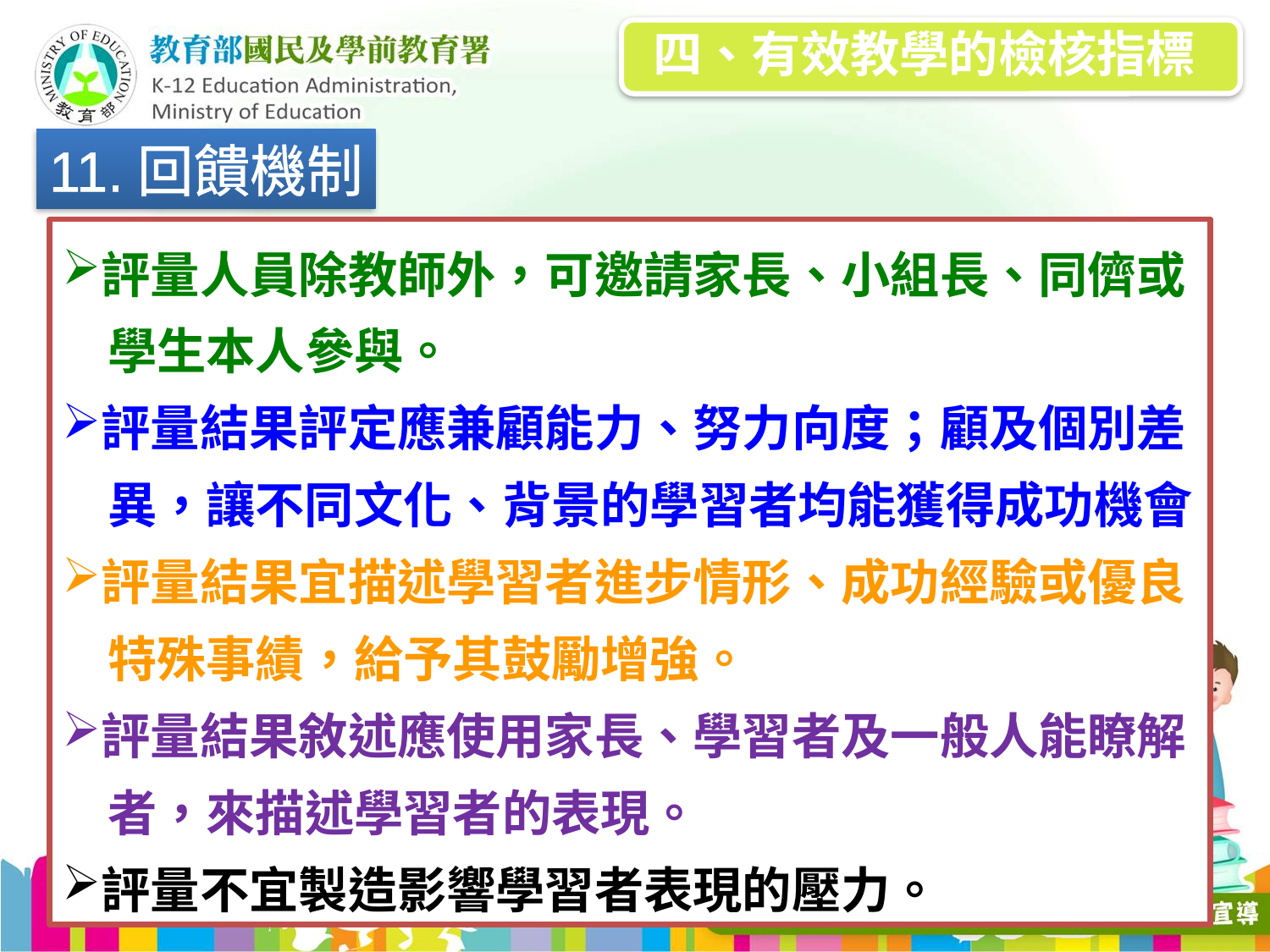

四、有效教學的檢核指標
11.回饋機制
評量人員除教師外，可邀請家長、小組長、同儕或
   學生本人參與。
評量結果評定應兼顧能力、努力向度；顧及個別差
   異，讓不同文化、背景的學習者均能獲得成功機會
評量結果宜描述學習者進步情形、成功經驗或優良
   特殊事績，給予其鼓勵增強。
評量結果敘述應使用家長、學習者及一般人能瞭解
   者，來描述學習者的表現。
評量不宜製造影響學習者表現的壓力。